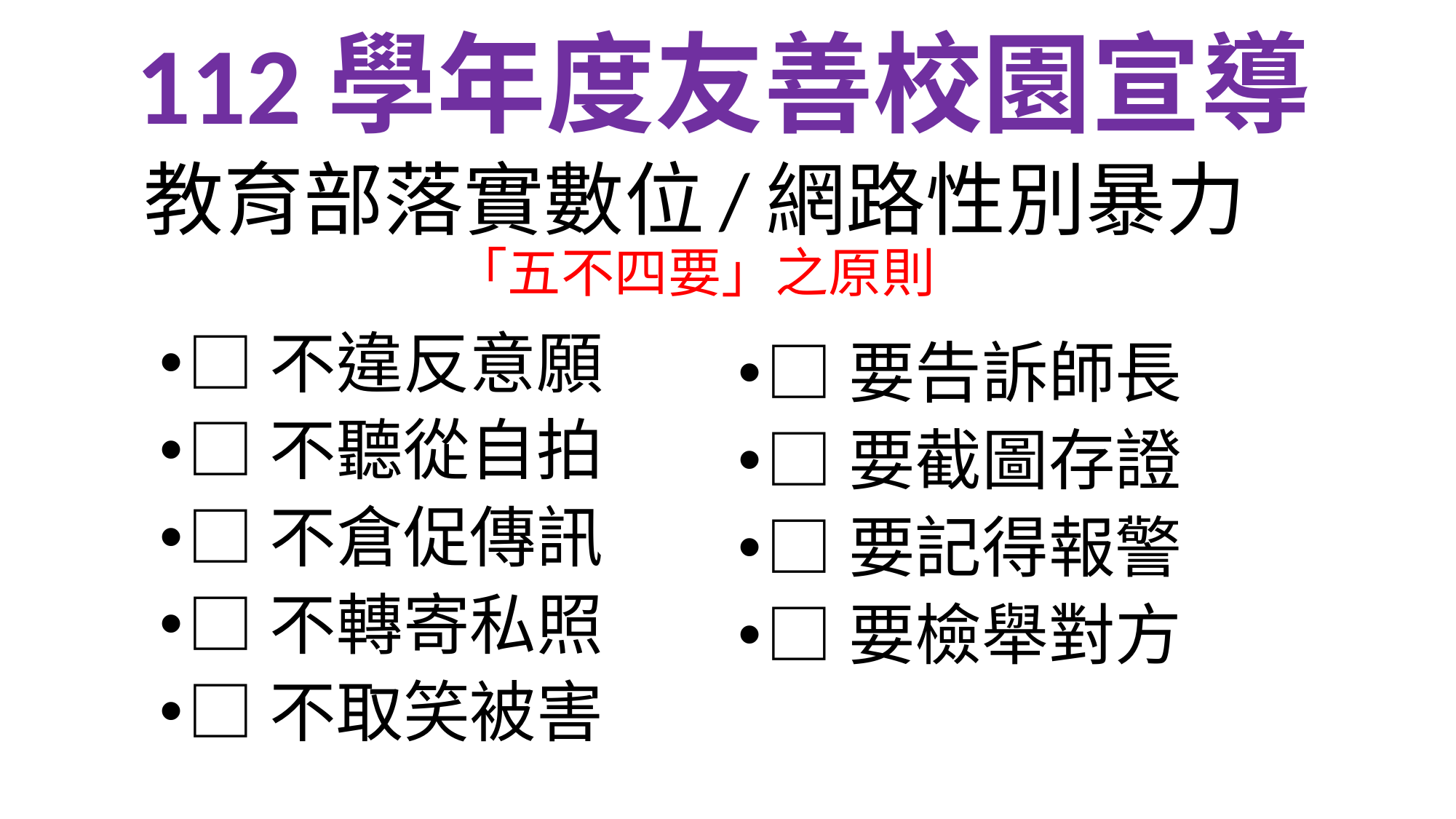

112學年度友善校園宣導
# 教育部落實數位/網路性別暴力 「五不四要」之原則
□不違反意願
□不聽從自拍
□不倉促傳訊
□不轉寄私照
□不取笑被害

□要告訴師長
□要截圖存證
□要記得報警
□要檢舉對方